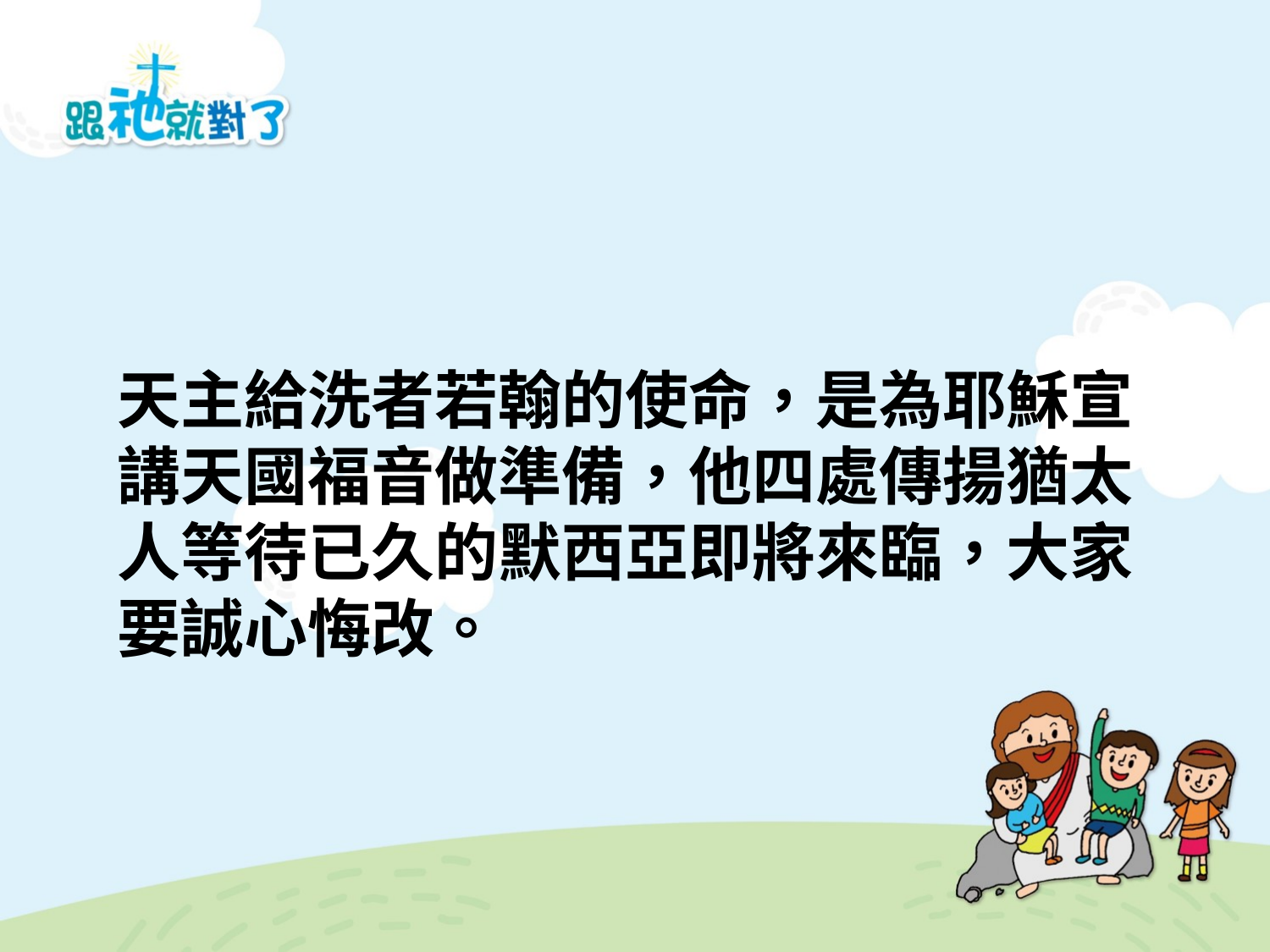

天主給洗者若翰的使命，是為耶穌宣講天國福音做準備，他四處傳揚猶太人等待已久的默西亞即將來臨，大家要誠心悔改。